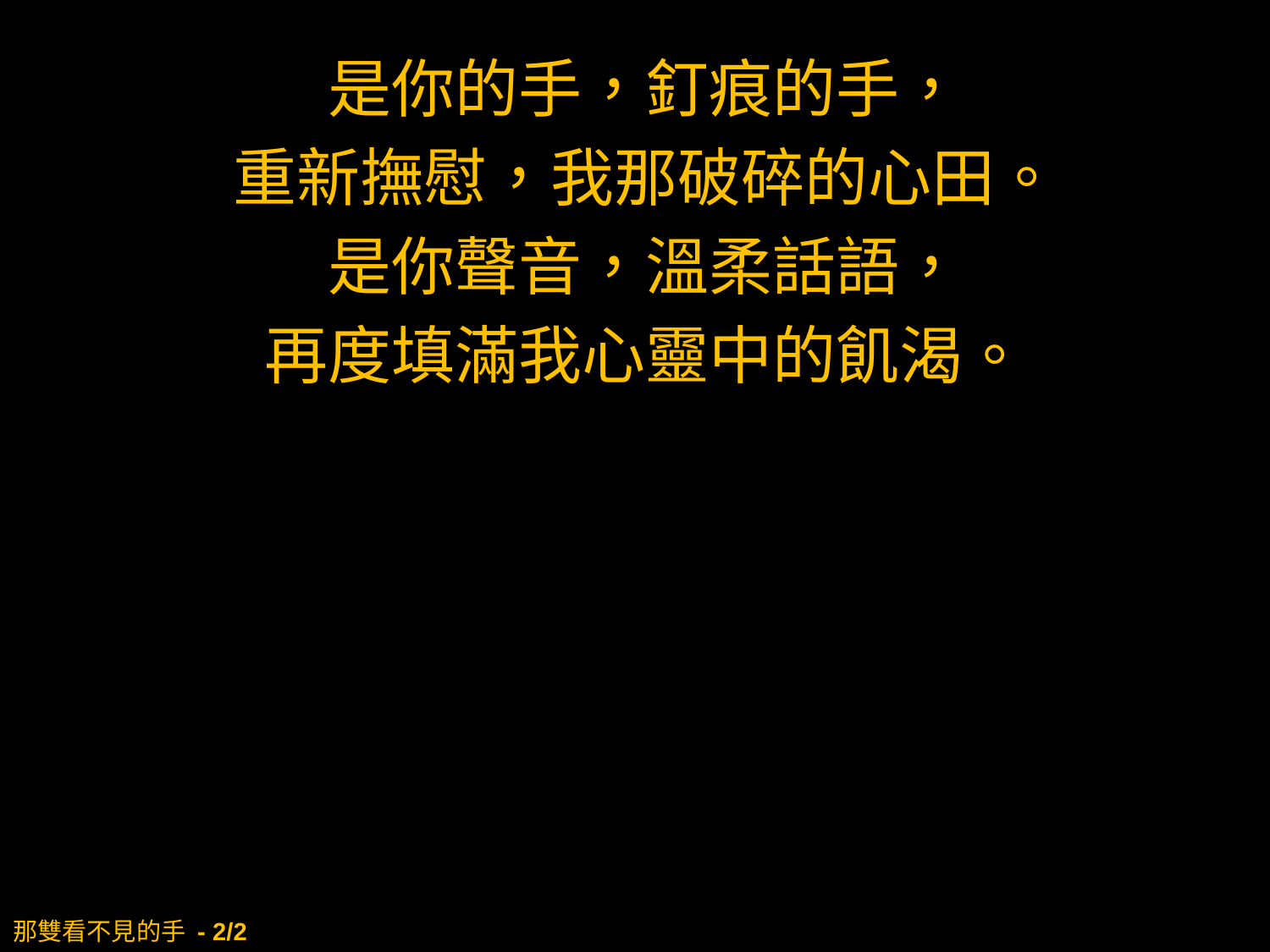

是你的手，釘痕的手，
重新撫慰，我那破碎的心田。
是你聲音，溫柔話語，
再度填滿我心靈中的飢渴。
# 那雙看不見的手 - 2/2